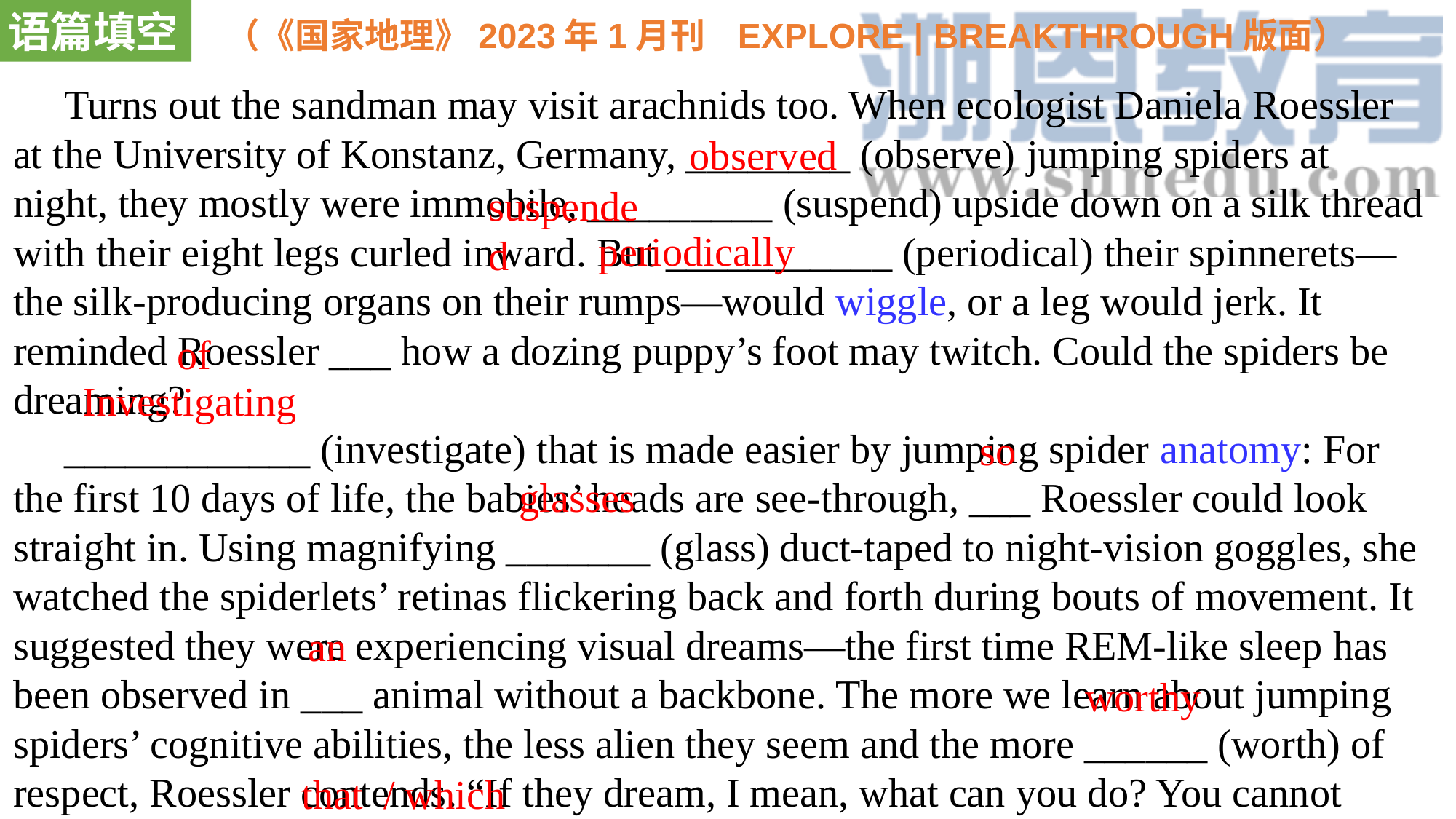

语篇填空
（《国家地理》2023年1月刊   EXPLORE | BREAKTHROUGH版面）
     Turns out the sandman may visit arachnids too. When ecologist Daniela Roessler at the University of Konstanz, Germany, ________ (observe) jumping spiders at night, they mostly were immobile, _________ (suspend) upside down on a silk thread with their eight legs curled inward. But ___________ (periodical) their spinnerets—the silk-producing organs on their rumps—would wiggle, or a leg would jerk. It reminded Roessler ___ how a dozing puppy’s foot may twitch. Could the spiders be dreaming?
     ____________ (investigate) that is made easier by jumping spider anatomy: For the first 10 days of life, the babies’ heads are see-through, ___ Roessler could look straight in. Using magnifying _______ (glass) duct-taped to night-vision goggles, she watched the spiderlets’ retinas flickering back and forth during bouts of movement. It suggested they were experiencing visual dreams—the first time REM-like sleep has been observed in ___ animal without a backbone. The more we learn about jumping spiders’ cognitive abilities, the less alien they seem and the more ______ (worth) of respect, Roessler contends. “If they dream, I mean, what can you do? You cannot smoosh a spider ___________ dreams.”
observed
suspended
periodically
of
Investigating
so
glasses
an
worthy
that  / which